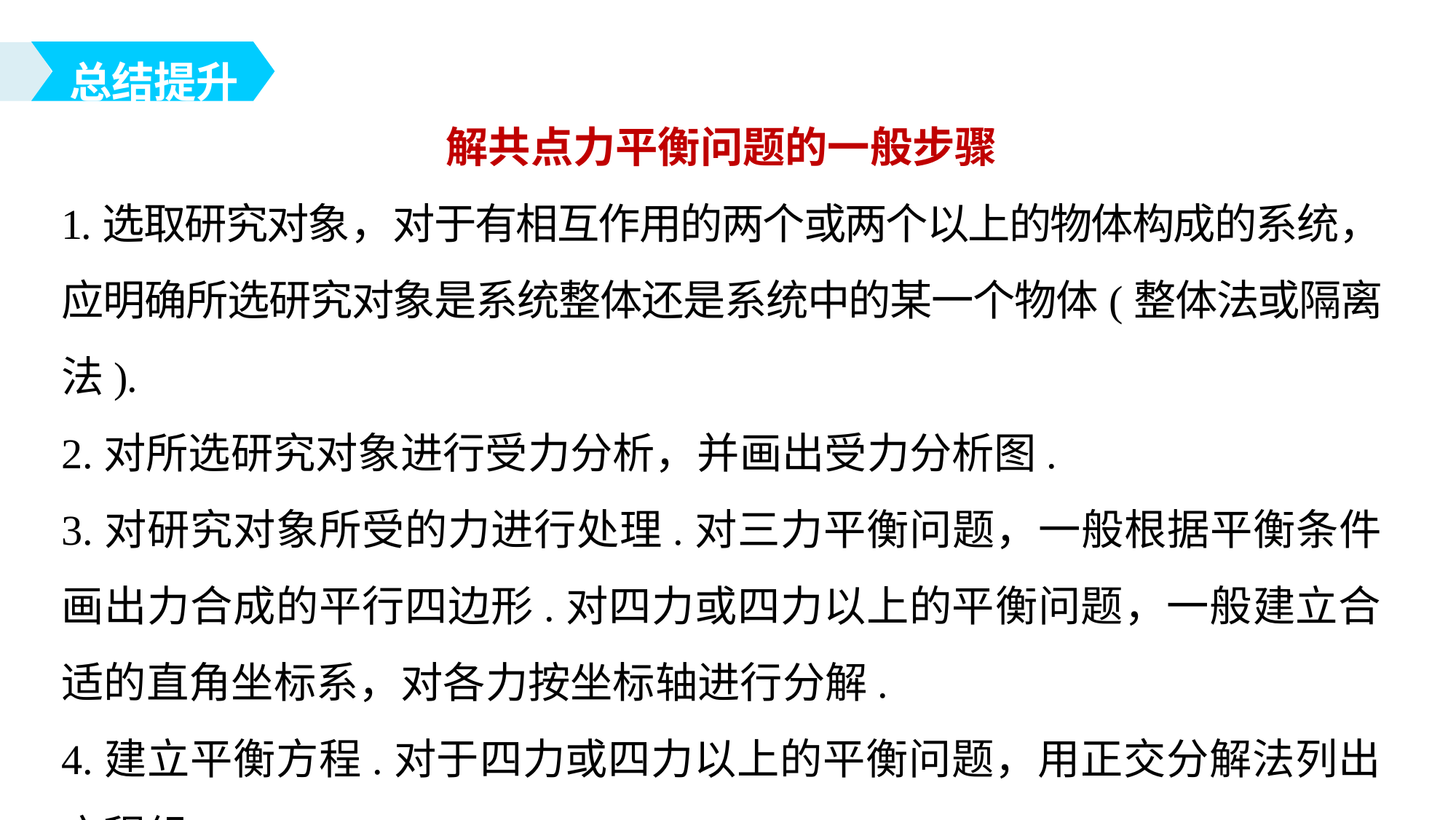

总结提升

解共点力平衡问题的一般步骤
1.选取研究对象，对于有相互作用的两个或两个以上的物体构成的系统，应明确所选研究对象是系统整体还是系统中的某一个物体(整体法或隔离法).
2.对所选研究对象进行受力分析，并画出受力分析图.
3.对研究对象所受的力进行处理.对三力平衡问题，一般根据平衡条件画出力合成的平行四边形.对四力或四力以上的平衡问题，一般建立合适的直角坐标系，对各力按坐标轴进行分解.
4.建立平衡方程.对于四力或四力以上的平衡问题，用正交分解法列出方程组.